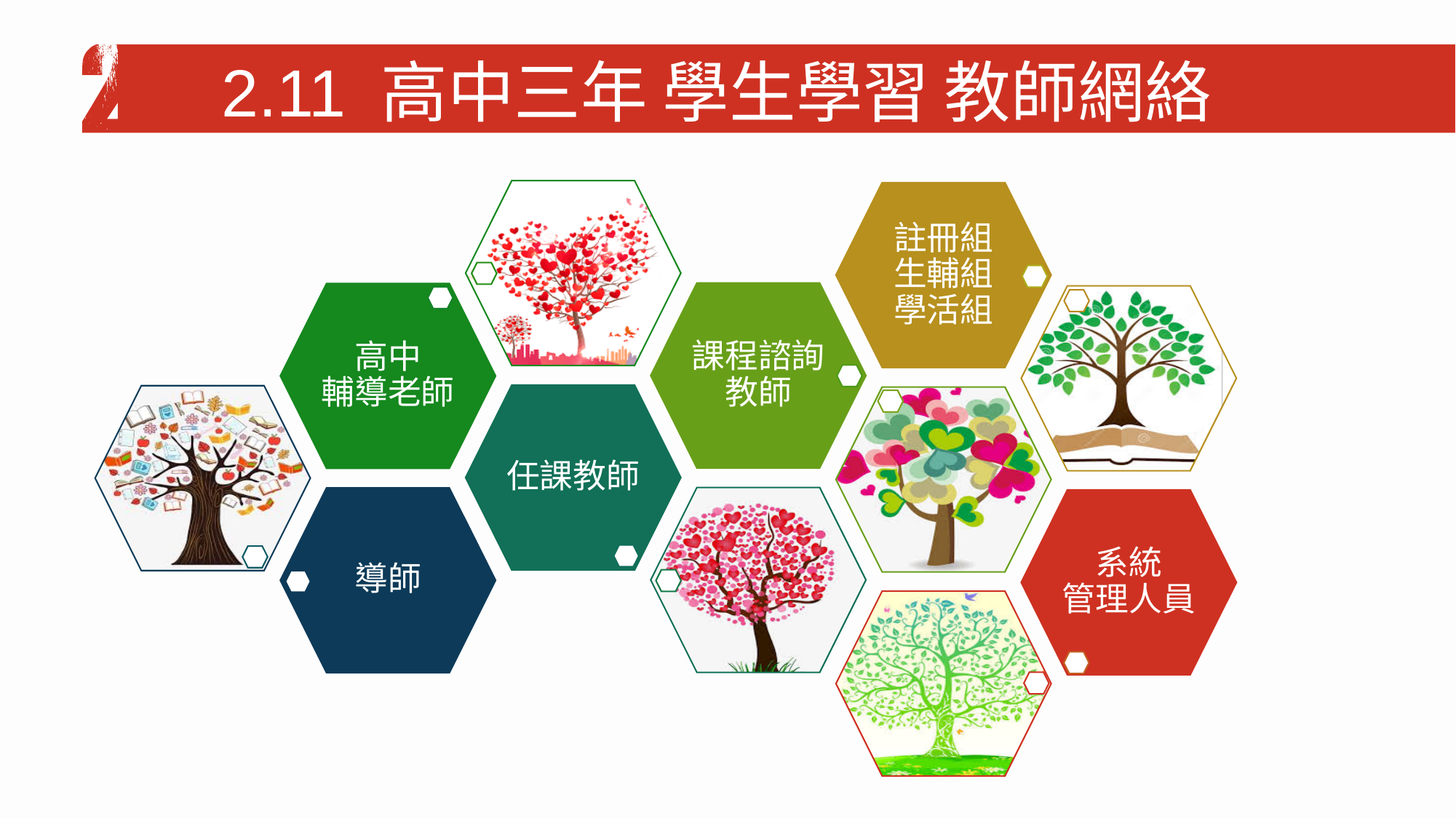

2.11 高中三年 學生學習 教師網絡

導師
任課教師
高中
輔導老師
課程諮詢教師
註冊組
生輔組
學活組
系統
管理人員